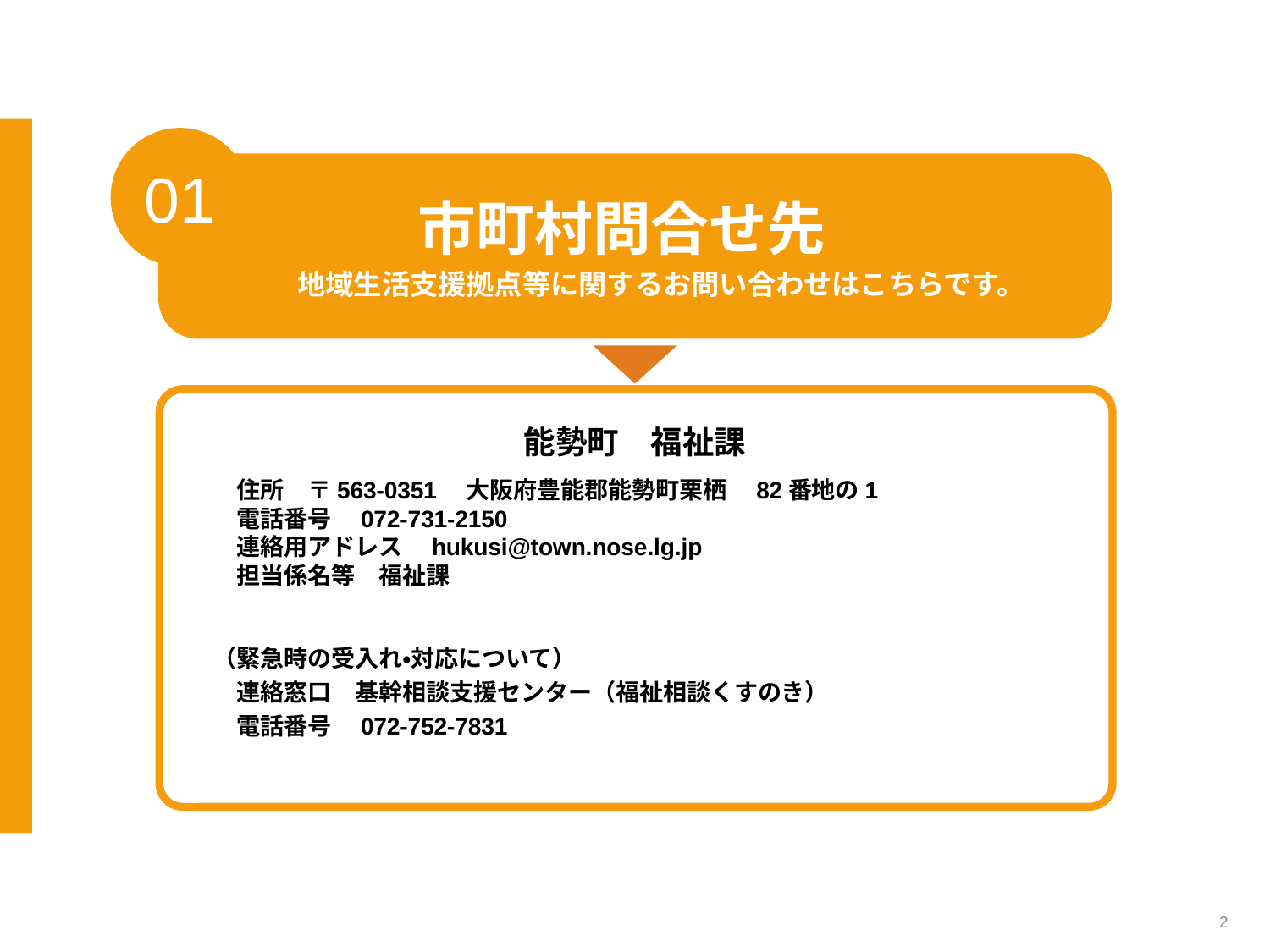

01

市町村問合せ先
地域生活支援拠点等に関するお問い合わせはこちらです。

能勢町　福祉課
　　住所　〒563-0351　大阪府豊能郡能勢町栗栖　82番地の1
　　電話番号　072-731-2150
　　連絡用アドレス　hukusi@town.nose.lg.jp
　　担当係名等　福祉課
　（緊急時の受入れ・対応について）
　　連絡窓口　基幹相談支援センター（福祉相談くすのき）
　　電話番号　072-752-7831
2